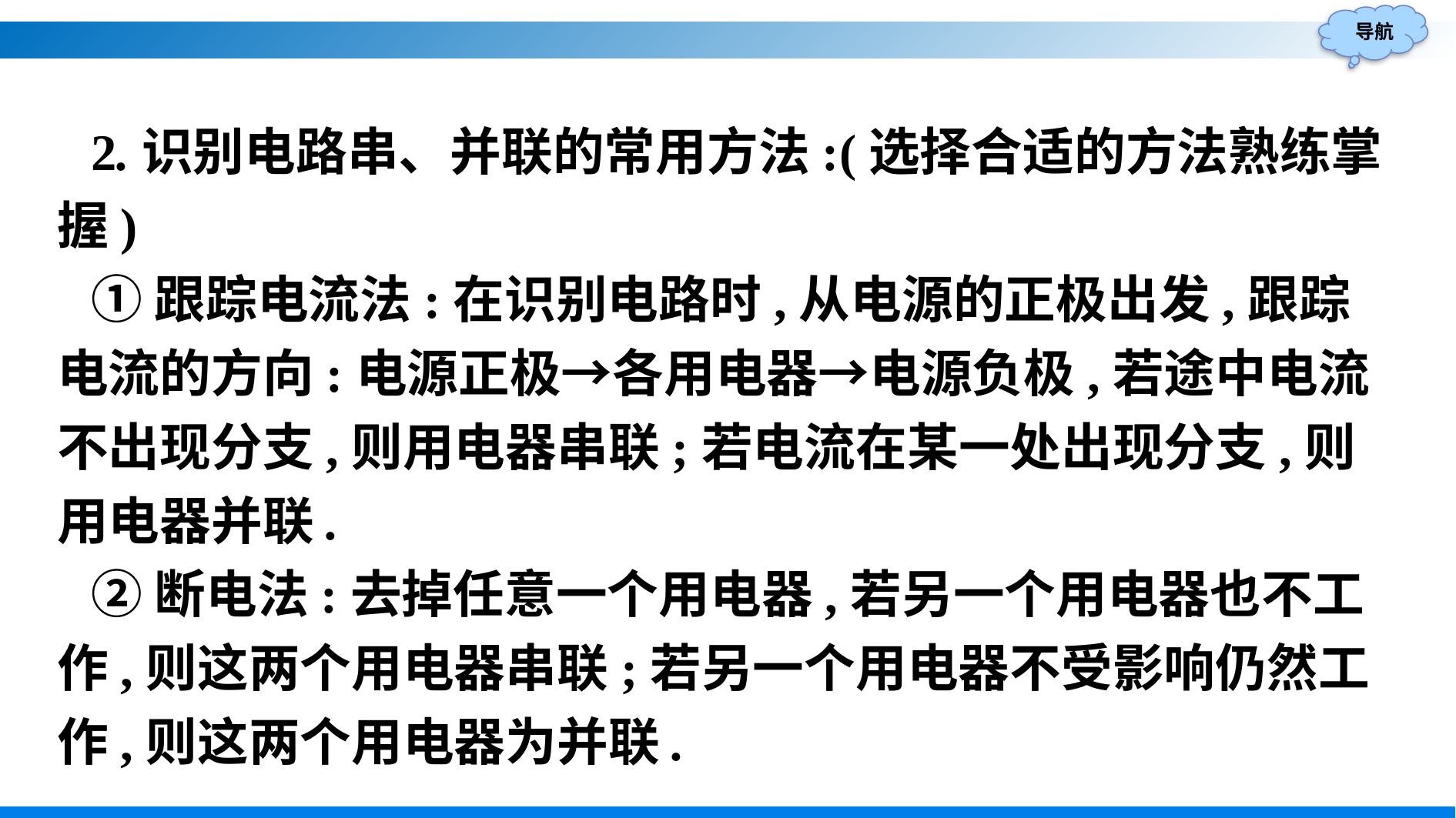

2.识别电路串、并联的常用方法:(选择合适的方法熟练掌握)
①跟踪电流法:在识别电路时,从电源的正极出发,跟踪电流的方向:电源正极→各用电器→电源负极,若途中电流不出现分支,则用电器串联;若电流在某一处出现分支,则用电器并联.
②断电法:去掉任意一个用电器,若另一个用电器也不工作,则这两个用电器串联;若另一个用电器不受影响仍然工作,则这两个用电器为并联.